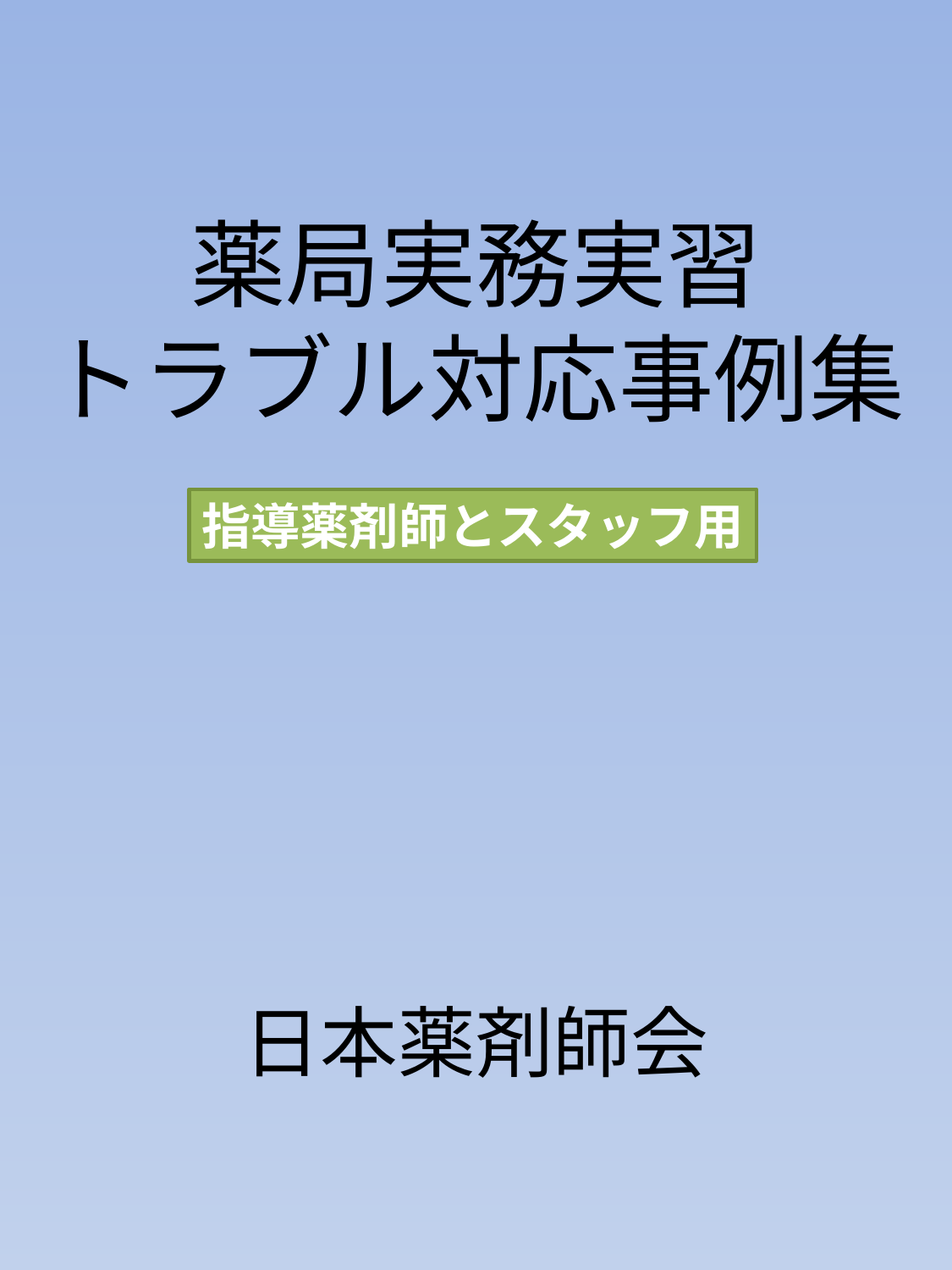

# 薬局実務実習 トラブル対応事例集
指導薬剤師とスタッフ用
日本薬剤師会